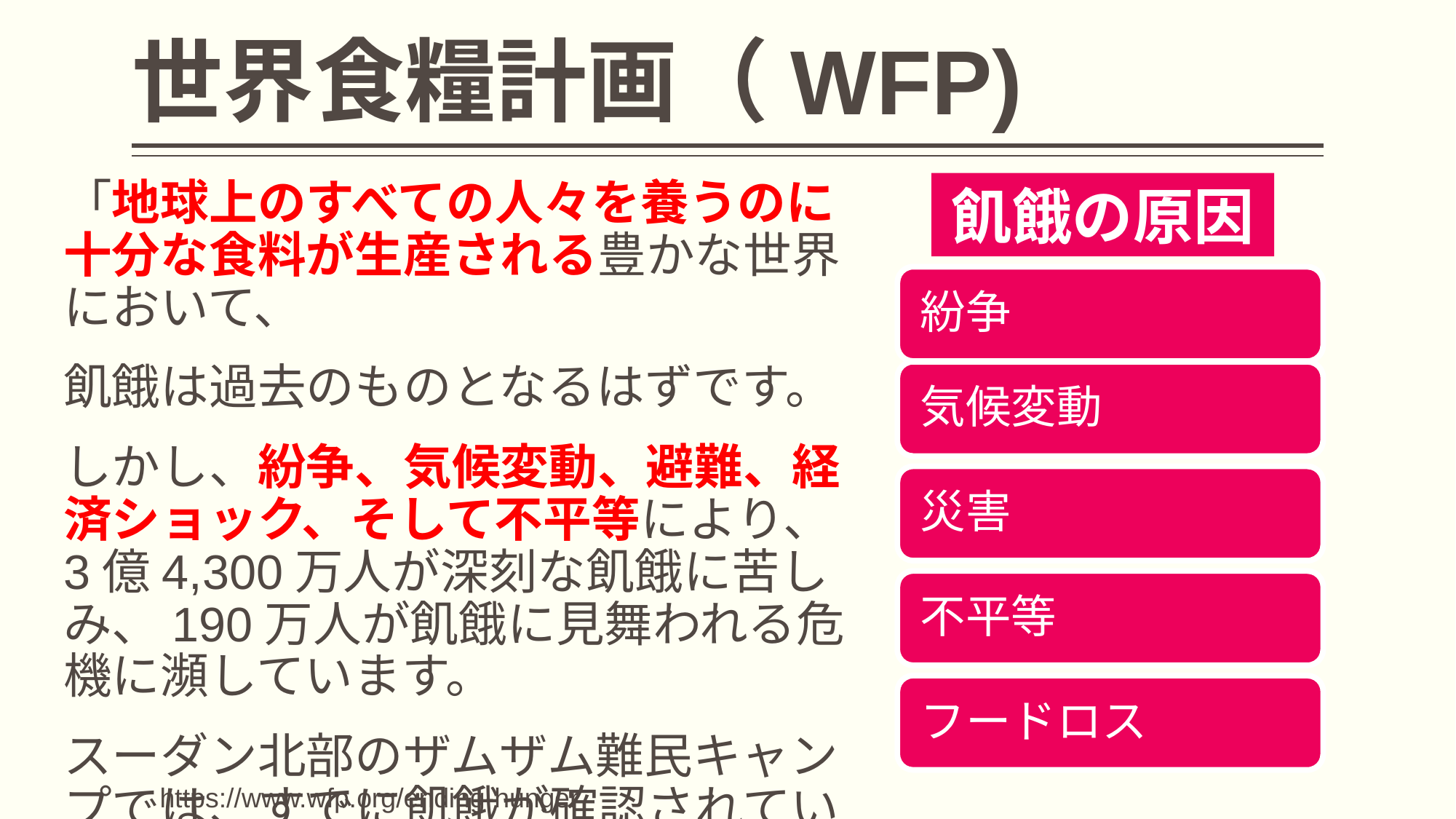

# 世界食糧計画（WFP)
「地球上のすべての人々を養うのに十分な食料が生産される豊かな世界において、
飢餓は過去のものとなるはずです。
しかし、紛争、気候変動、避難、経済ショック、そして不平等により、3億4,300万人が深刻な飢餓に苦しみ、190万人が飢餓に見舞われる危機に瀕しています。
スーダン北部のザムザム難民キャンプでは、すでに飢餓が確認されています。」

飢餓の原因
紛争
気候変動
災害
不平等
フードロス
https://www.wfp.org/ending-hunger